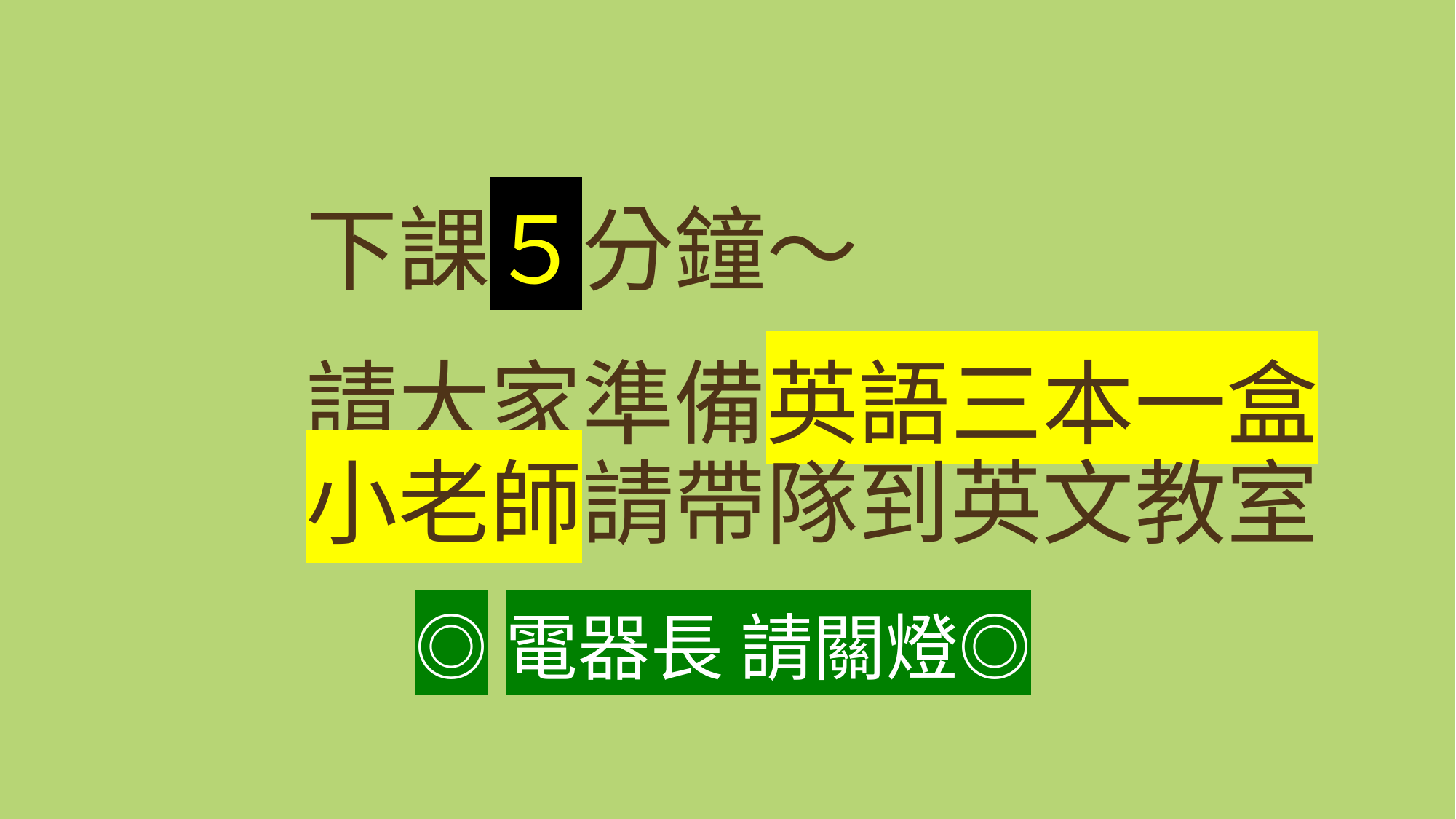

# 下課５分鐘～ 請大家準備英語三本一盒 小老師請帶隊到英文教室
◎電器長 請關燈◎